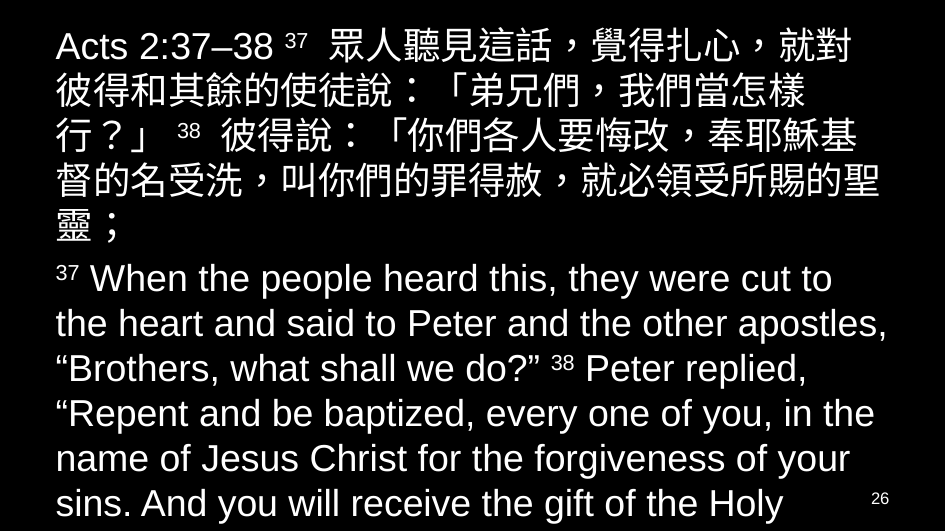

Acts 2:37–38 37 眾人聽見這話，覺得扎心，就對彼得和其餘的使徒說：「弟兄們，我們當怎樣行？」38 彼得說：「你們各人要悔改，奉耶穌基督的名受洗，叫你們的罪得赦，就必領受所賜的聖靈；
37 When the people heard this, they were cut to the heart and said to Peter and the other apostles, “Brothers, what shall we do?” 38 Peter replied, “Repent and be baptized, every one of you, in the name of Jesus Christ for the forgiveness of your sins. And you will receive the gift of the Holy Spirit.

26